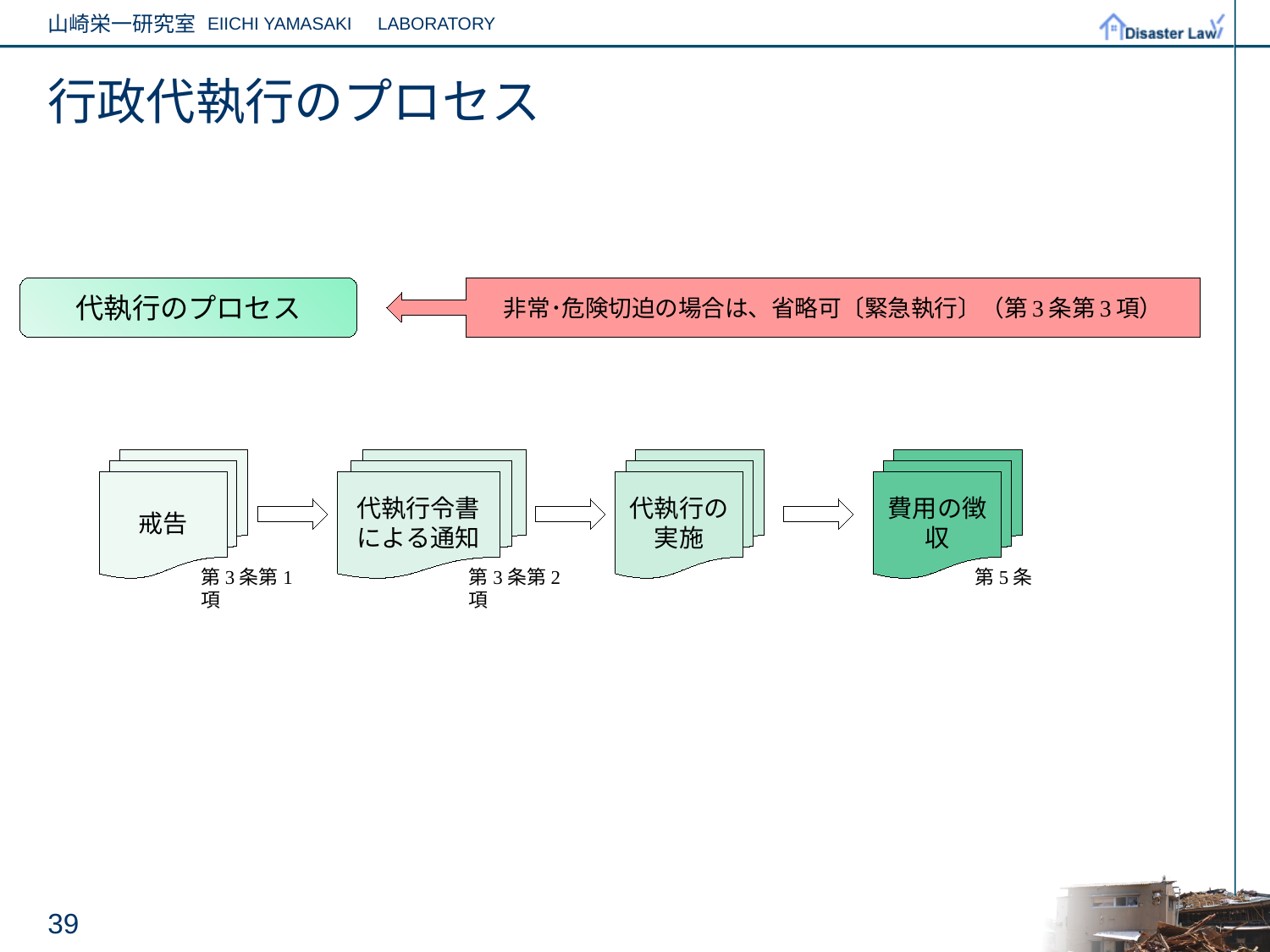

# 行政代執行のプロセス
代執行のプロセス
非常･危険切迫の場合は、省略可〔緊急執行〕（第3条第3項）
戒告
代執行令書による通知
代執行の実施
費用の徴収

第3条第1項
第3条第2項
第5条
39